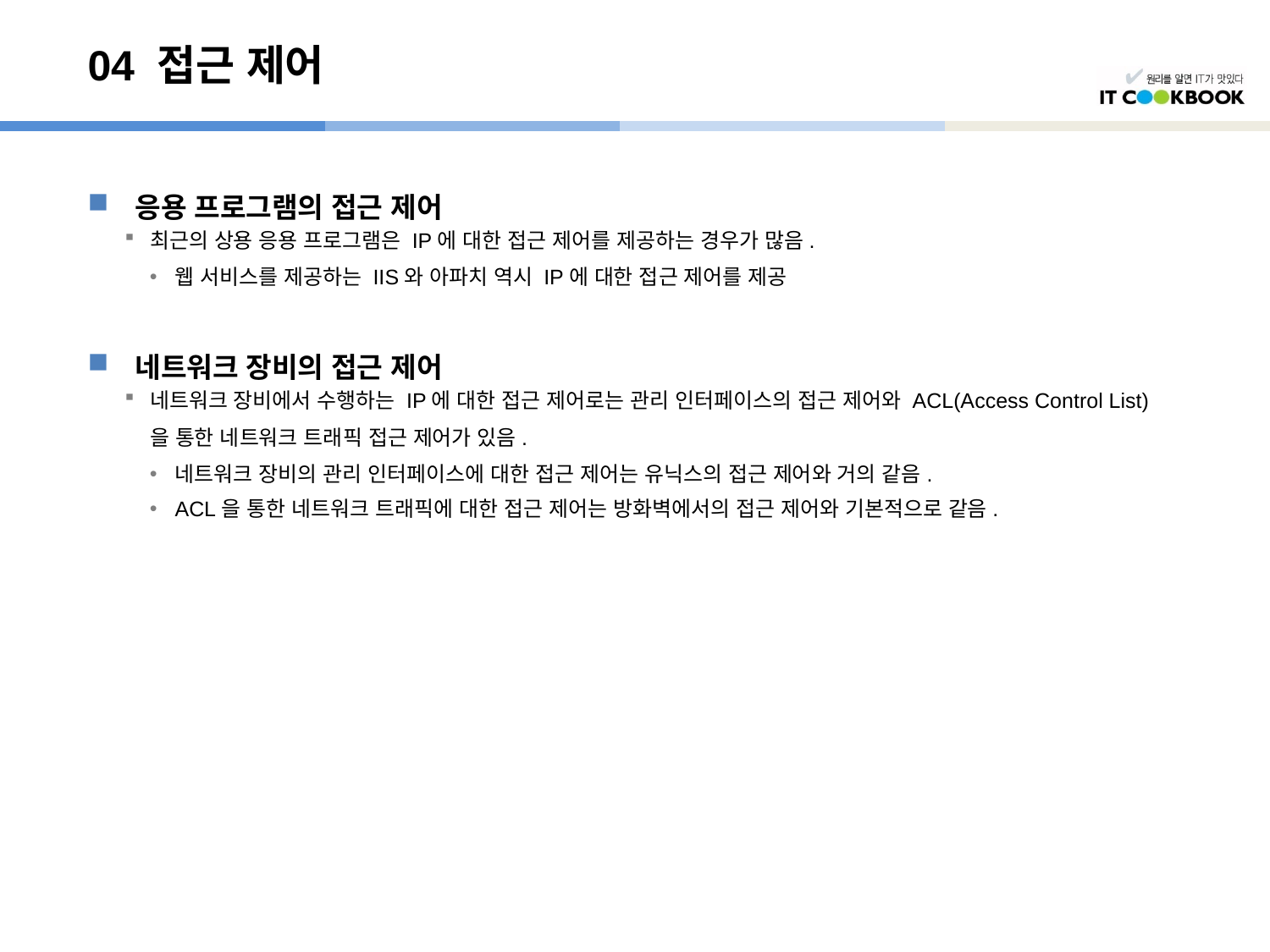

# 04 접근 제어
응용 프로그램의 접근 제어
최근의 상용 응용 프로그램은 IP에 대한 접근 제어를 제공하는 경우가 많음.
웹 서비스를 제공하는 IIS와 아파치 역시 IP에 대한 접근 제어를 제공

네트워크 장비의 접근 제어
네트워크 장비에서 수행하는 IP에 대한 접근 제어로는 관리 인터페이스의 접근 제어와 ACL(Access Control List)
	을 통한 네트워크 트래픽 접근 제어가 있음.
네트워크 장비의 관리 인터페이스에 대한 접근 제어는 유닉스의 접근 제어와 거의 같음.
ACL을 통한 네트워크 트래픽에 대한 접근 제어는 방화벽에서의 접근 제어와 기본적으로 같음.